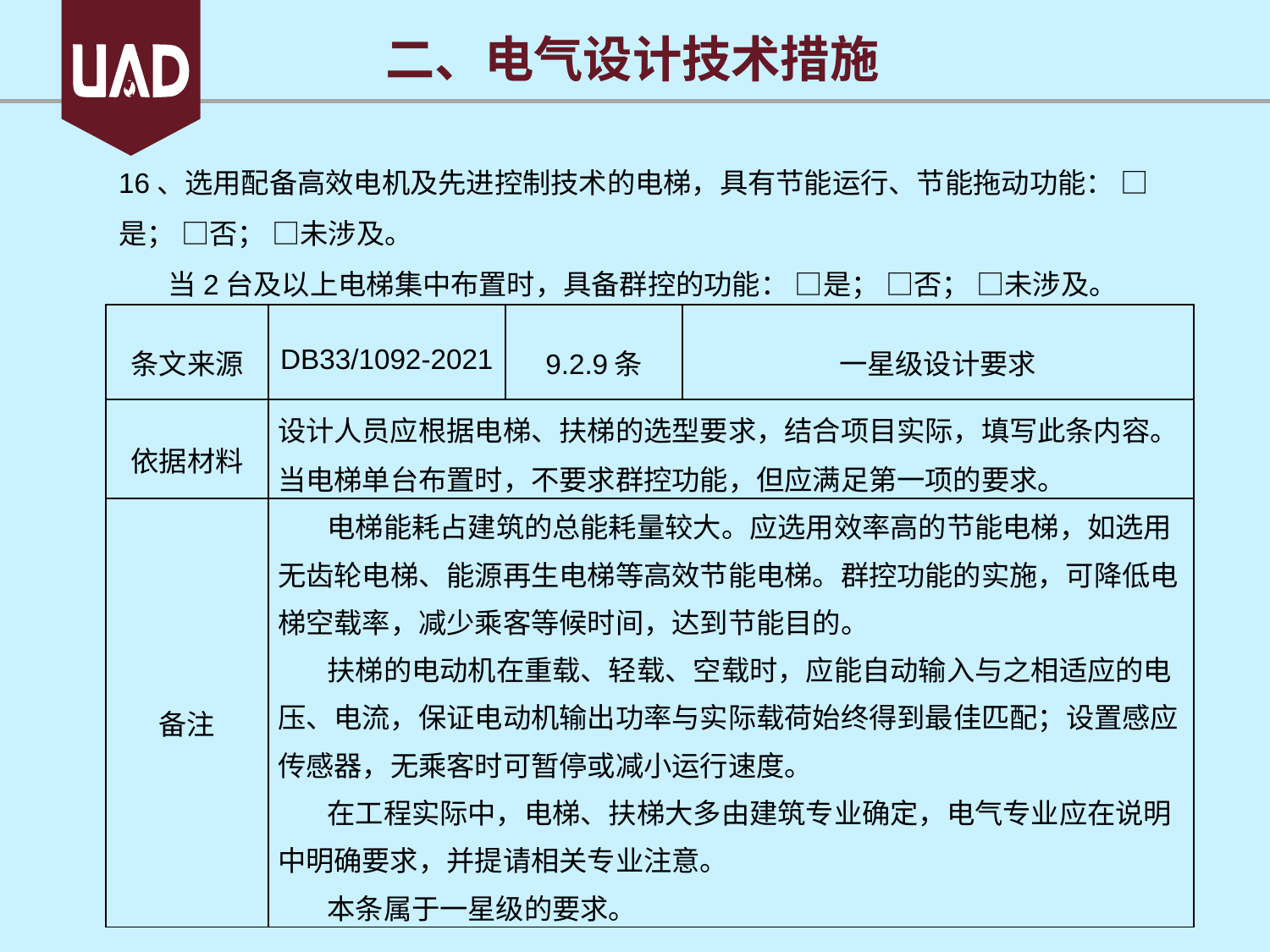

二、电气设计技术措施
16、选用配备高效电机及先进控制技术的电梯，具有节能运行、节能拖动功能： □是； □否； □未涉及。
当2台及以上电梯集中布置时，具备群控的功能： □是； □否； □未涉及。
| 条文来源 | DB33/1092-2021 | 9.2.9条 | 一星级设计要求 |
| --- | --- | --- | --- |
| 依据材料 | 设计人员应根据电梯、扶梯的选型要求，结合项目实际，填写此条内容。 当电梯单台布置时，不要求群控功能，但应满足第一项的要求。 |  |  |
| 备注 | 电梯能耗占建筑的总能耗量较大。应选用效率高的节能电梯，如选用无齿轮电梯、能源再生电梯等高效节能电梯。群控功能的实施，可降低电梯空载率，减少乘客等候时间，达到节能目的。 扶梯的电动机在重载、轻载、空载时，应能自动输入与之相适应的电压、电流，保证电动机输出功率与实际载荷始终得到最佳匹配；设置感应传感器，无乘客时可暂停或减小运行速度。 在工程实际中，电梯、扶梯大多由建筑专业确定，电气专业应在说明中明确要求，并提请相关专业注意。 本条属于一星级的要求。 |  |  |